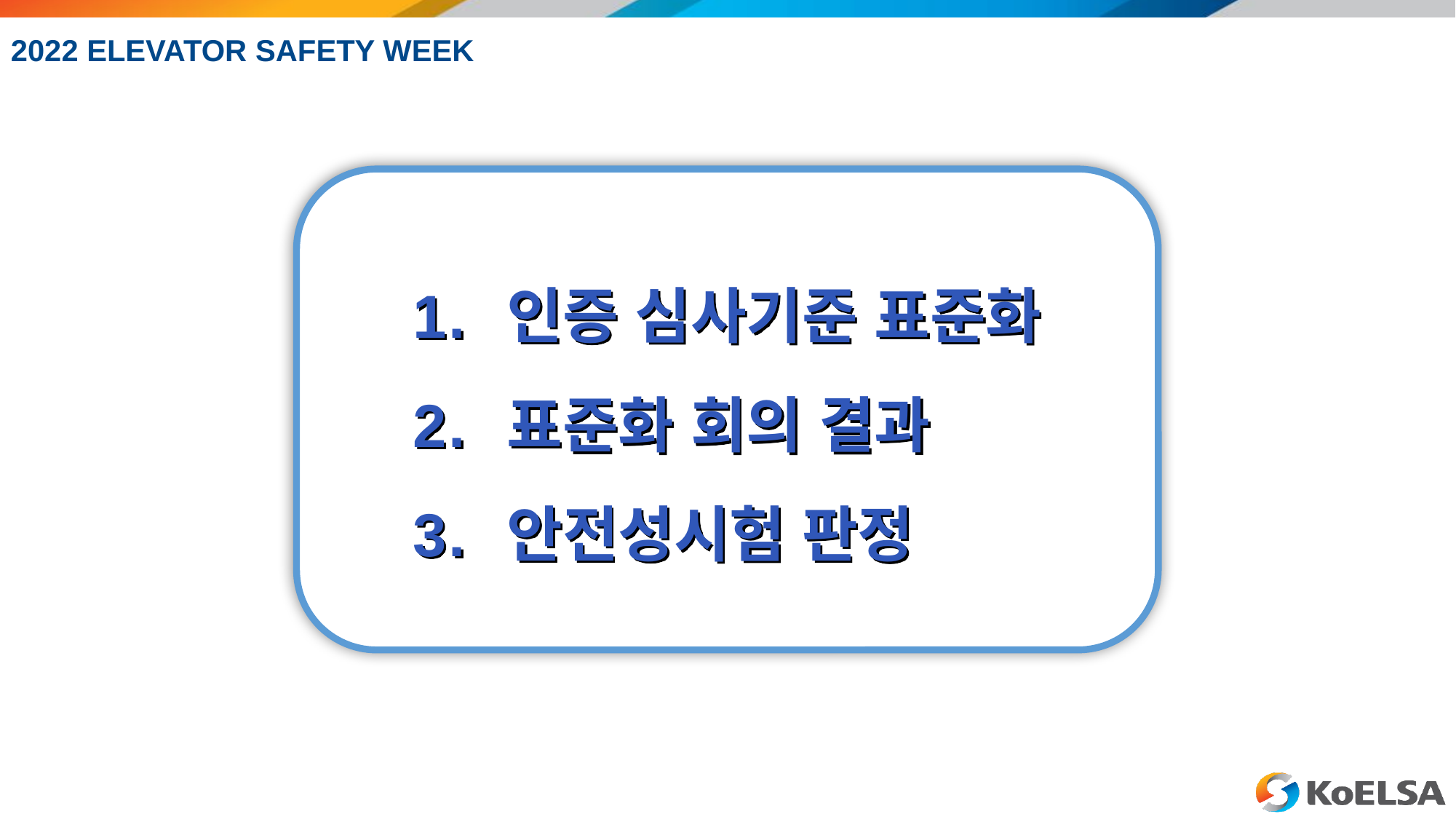

인증 심사기준 표준화
표준화 회의 결과
안전성시험 판정